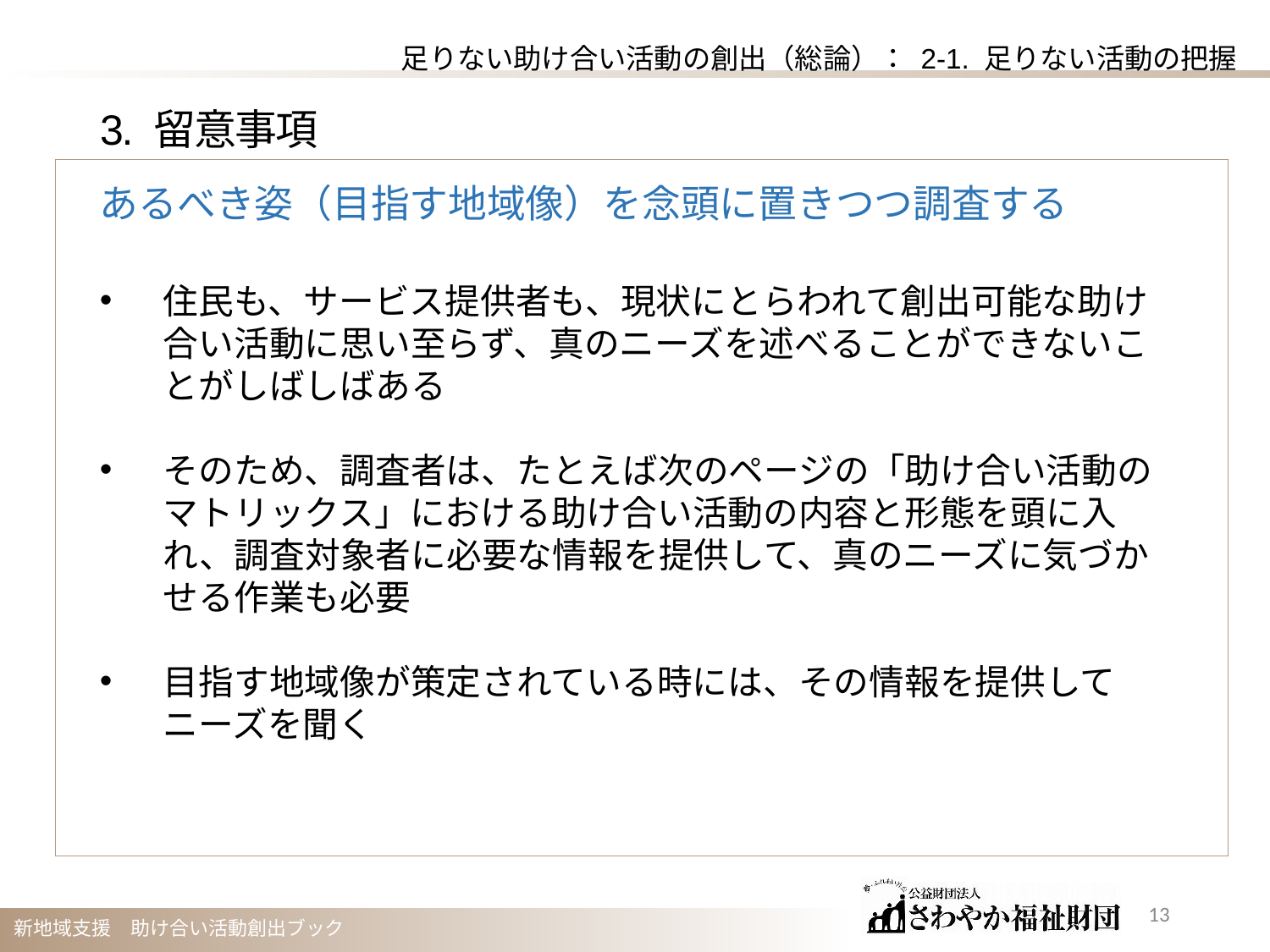

足りない助け合い活動の創出（総論）： 2-1. 足りない活動の把握
3. 留意事項

あるべき姿（目指す地域像）を念頭に置きつつ調査する

住民も、サービス提供者も、現状にとらわれて創出可能な助け合い活動に思い至らず、真のニーズを述べることができないことがしばしばある

そのため、調査者は、たとえば次のページの「助け合い活動のマトリックス」における助け合い活動の内容と形態を頭に入れ、調査対象者に必要な情報を提供して、真のニーズに気づかせる作業も必要

目指す地域像が策定されている時には、その情報を提供してニーズを聞く
13